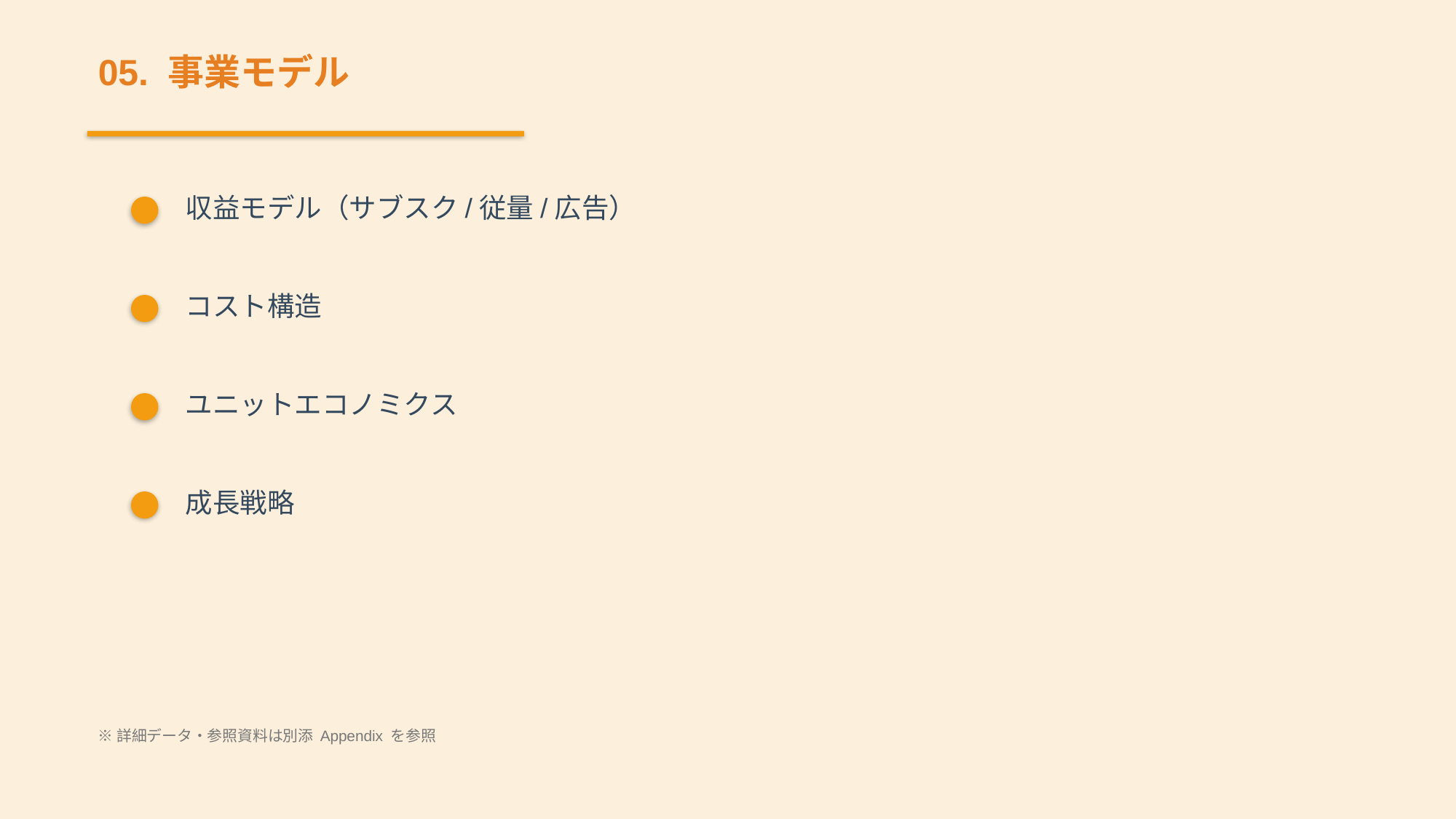

05. 事業モデル

収益モデル（サブスク/従量/広告）

コスト構造

ユニットエコノミクス

成長戦略

※詳細データ・参照資料は別添 Appendix を参照